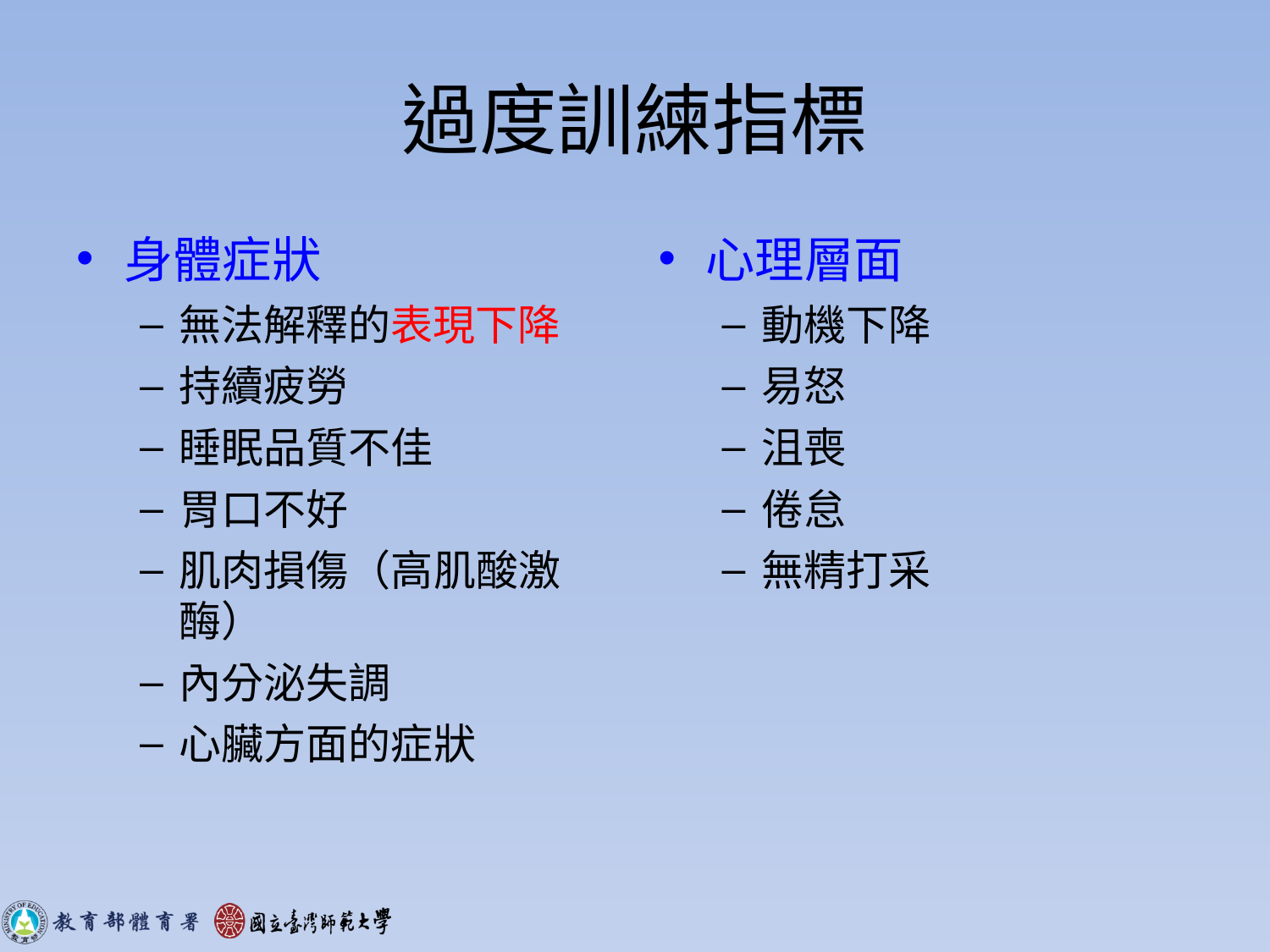

# 過度訓練指標
身體症狀
無法解釋的表現下降
持續疲勞
睡眠品質不佳
胃口不好
肌肉損傷（高肌酸激酶）
內分泌失調
心臟方面的症狀
心理層面
動機下降
易怒
沮喪
倦怠
無精打采